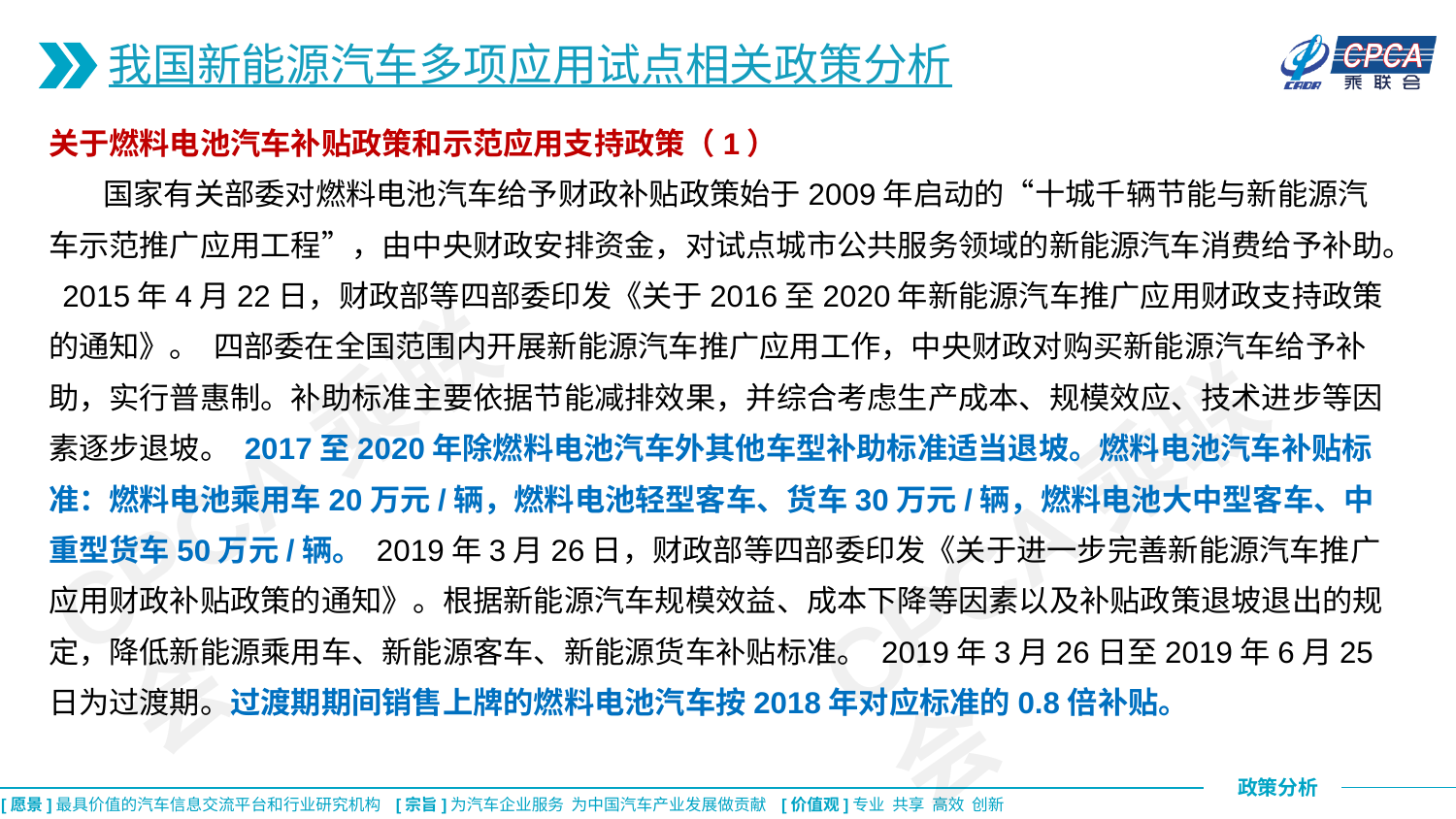

我国新能源汽车多项应用试点相关政策分析
关于燃料电池汽车补贴政策和示范应用支持政策（1）
       国家有关部委对燃料电池汽车给予财政补贴政策始于2009年启动的“十城千辆节能与新能源汽车示范推广应用工程”，由中央财政安排资金，对试点城市公共服务领域的新能源汽车消费给予补助。 2015年4月22日，财政部等四部委印发《关于2016至2020年新能源汽车推广应用财政支持政策的通知》。  四部委在全国范围内开展新能源汽车推广应用工作，中央财政对购买新能源汽车给予补助，实行普惠制。补助标准主要依据节能减排效果，并综合考虑生产成本、规模效应、技术进步等因素逐步退坡。 2017至2020年除燃料电池汽车外其他车型补助标准适当退坡。燃料电池汽车补贴标准：燃料电池乘用车20万元/辆，燃料电池轻型客车、货车30万元/辆，燃料电池大中型客车、中重型货车50万元/辆。 2019年3月26日，财政部等四部委印发《关于进一步完善新能源汽车推广应用财政补贴政策的通知》。根据新能源汽车规模效益、成本下降等因素以及补贴政策退坡退出的规定，降低新能源乘用车、新能源客车、新能源货车补贴标准。 2019年3月26日至2019年6月25日为过渡期。过渡期期间销售上牌的燃料电池汽车按2018年对应标准的0.8倍补贴。
CPCA乘联会
CPCA乘联会